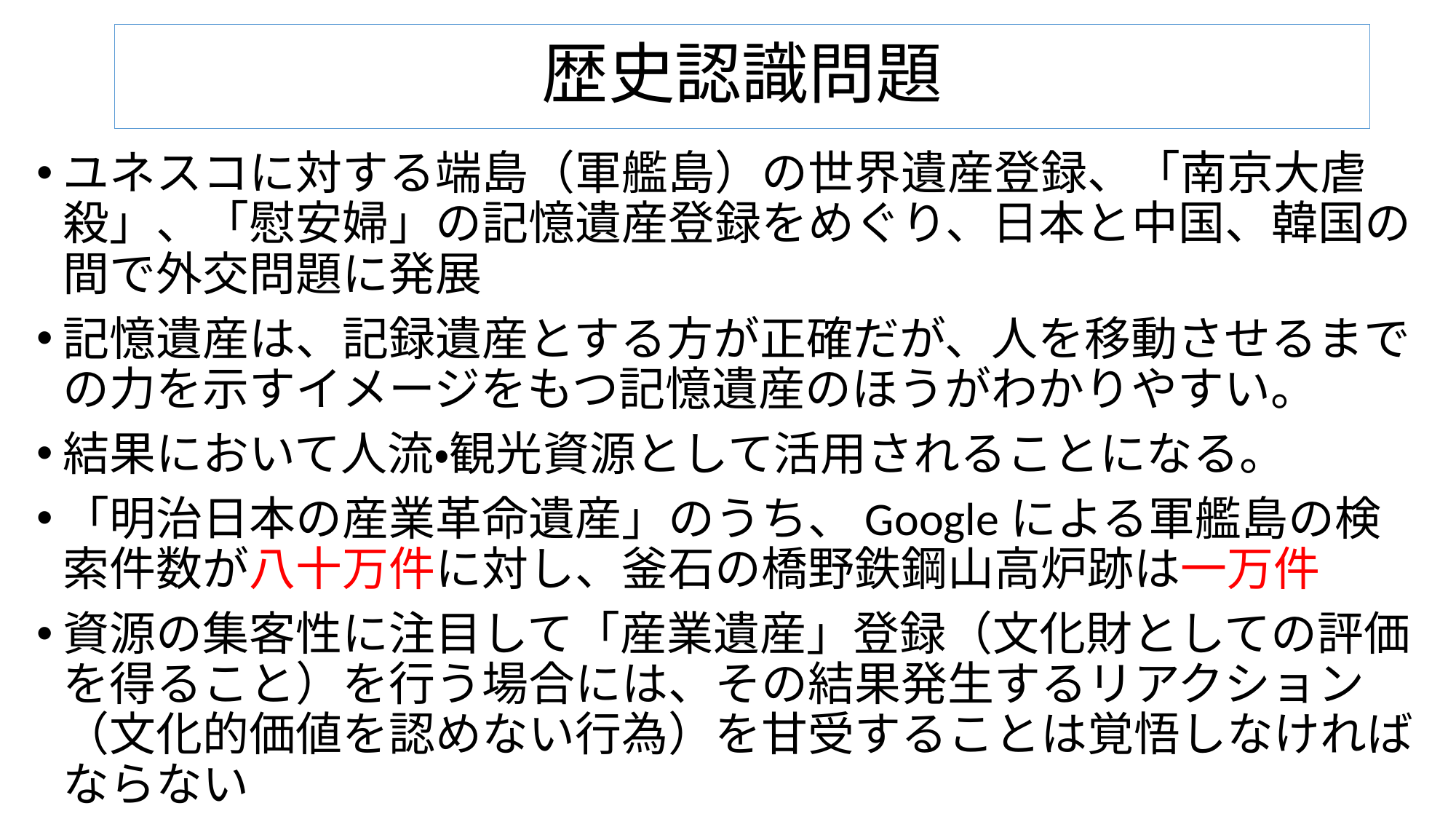

# 歴史認識問題
ユネスコに対する端島（軍艦島）の世界遺産登録、「南京大虐殺」、「慰安婦」の記憶遺産登録をめぐり、日本と中国、韓国の間で外交問題に発展
記憶遺産は、記録遺産とする方が正確だが、人を移動させるまでの力を示すイメージをもつ記憶遺産のほうがわかりやすい。
結果において人流・観光資源として活用されることになる。
「明治日本の産業革命遺産」のうち、Googleによる軍艦島の検索件数が八十万件に対し、釜石の橋野鉄鋼山高炉跡は一万件
資源の集客性に注目して「産業遺産」登録（文化財としての評価を得ること）を行う場合には、その結果発生するリアクション（文化的価値を認めない行為）を甘受することは覚悟しなければならない